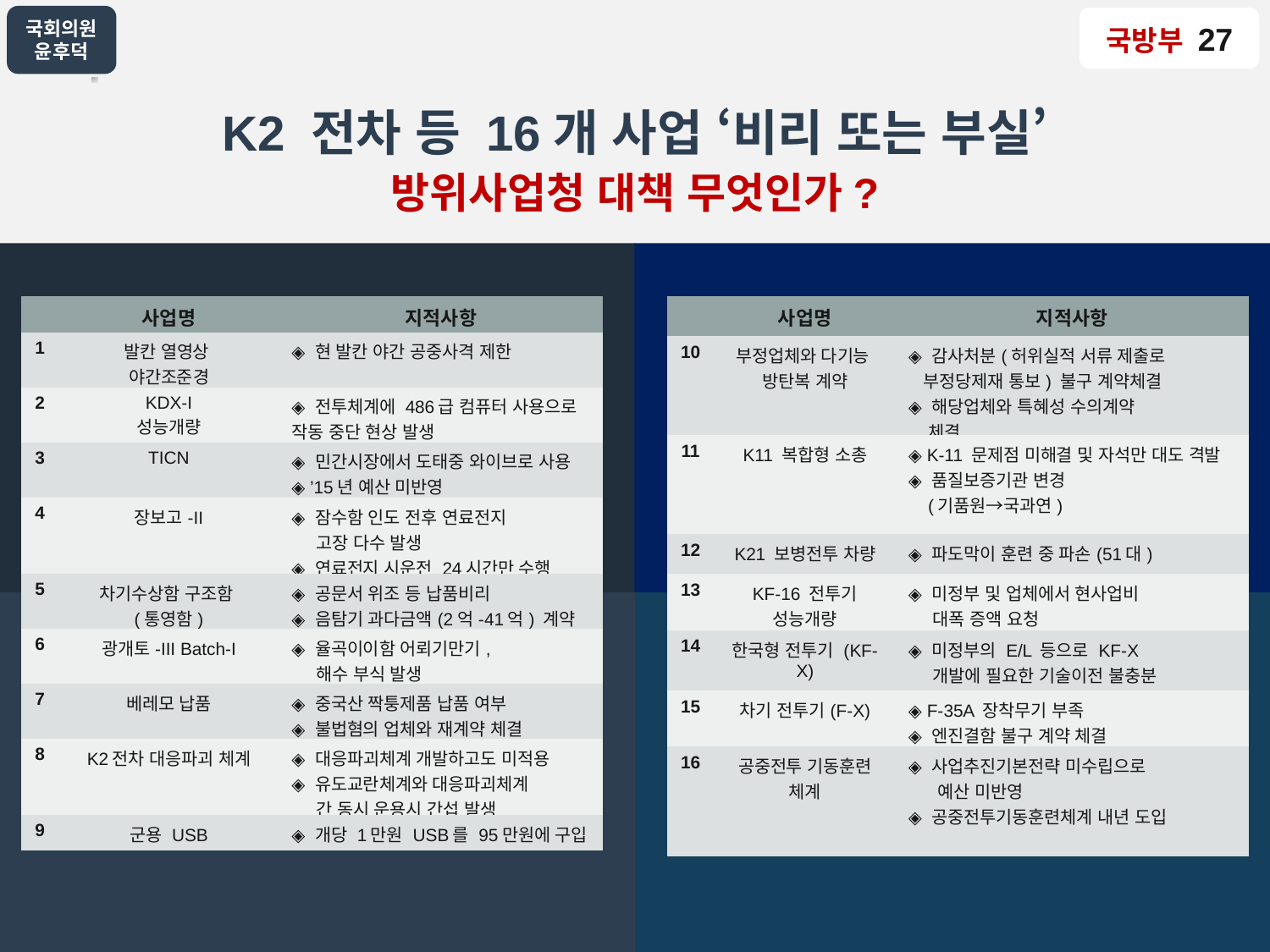

국방부 27
K2 전차 등 16개 사업 ‘비리 또는 부실’
방위사업청 대책 무엇인가?

|  | 사업명 | 지적사항 |
| --- | --- | --- |
| 1 | 발칸 열영상 야간조준경 | ◈ 현 발칸 야간 공중사격 제한 |
| 2 | KDX-I 성능개량 | ◈ 전투체계에 486급 컴퓨터 사용으로 작동 중단 현상 발생 |
| 3 | TICN | ◈ 민간시장에서 도태중 와이브로 사용 ◈ ’15년 예산 미반영 |
| 4 | 장보고-II | ◈ 잠수함 인도 전후 연료전지 고장 다수 발생 ◈ 연료전지 시운전 24시간만 수행 |
| 5 | 차기수상함 구조함 (통영함) | ◈ 공문서 위조 등 납품비리 ◈ 음탐기 과다금액(2억-41억) 계약 |
| 6 | 광개토-III Batch-I | ◈ 율곡이이함 어뢰기만기, 해수 부식 발생 |
| 7 | 베레모 납품 | ◈ 중국산 짝퉁제품 납품 여부 ◈ 불법혐의 업체와 재계약 체결 |
| 8 | K2전차 대응파괴 체계 | ◈ 대응파괴체계 개발하고도 미적용 ◈ 유도교란체계와 대응파괴체계 간 동시 운용시 간섭 발생 |
| 9 | 군용 USB | ◈ 개당 1만원 USB를 95만원에 구입 |
|  | 사업명 | 지적사항 |
| --- | --- | --- |
| 10 | 부정업체와 다기능 방탄복 계약 | ◈ 감사처분(허위실적 서류 제출로 부정당제재 통보) 불구 계약체결 ◈ 해당업체와 특혜성 수의계약 체결 |
| 11 | K11 복합형 소총 | ◈ K-11 문제점 미해결 및 자석만 대도 격발 ◈ 품질보증기관 변경 (기품원→국과연) |
| 12 | K21 보병전투 차량 | ◈ 파도막이 훈련 중 파손(51대) |
| 13 | KF-16 전투기 성능개량 | ◈ 미정부 및 업체에서 현사업비 대폭 증액 요청 |
| 14 | 한국형 전투기 (KF-X) | ◈ 미정부의 E/L 등으로 KF-X 개발에 필요한 기술이전 불충분 |
| 15 | 차기 전투기(F-X) | ◈ F-35A 장착무기 부족 ◈ 엔진결함 불구 계약 체결 |
| 16 | 공중전투 기동훈련 체계 | ◈ 사업추진기본전략 미수립으로 예산 미반영 ◈ 공중전투기동훈련체계 내년 도입 |